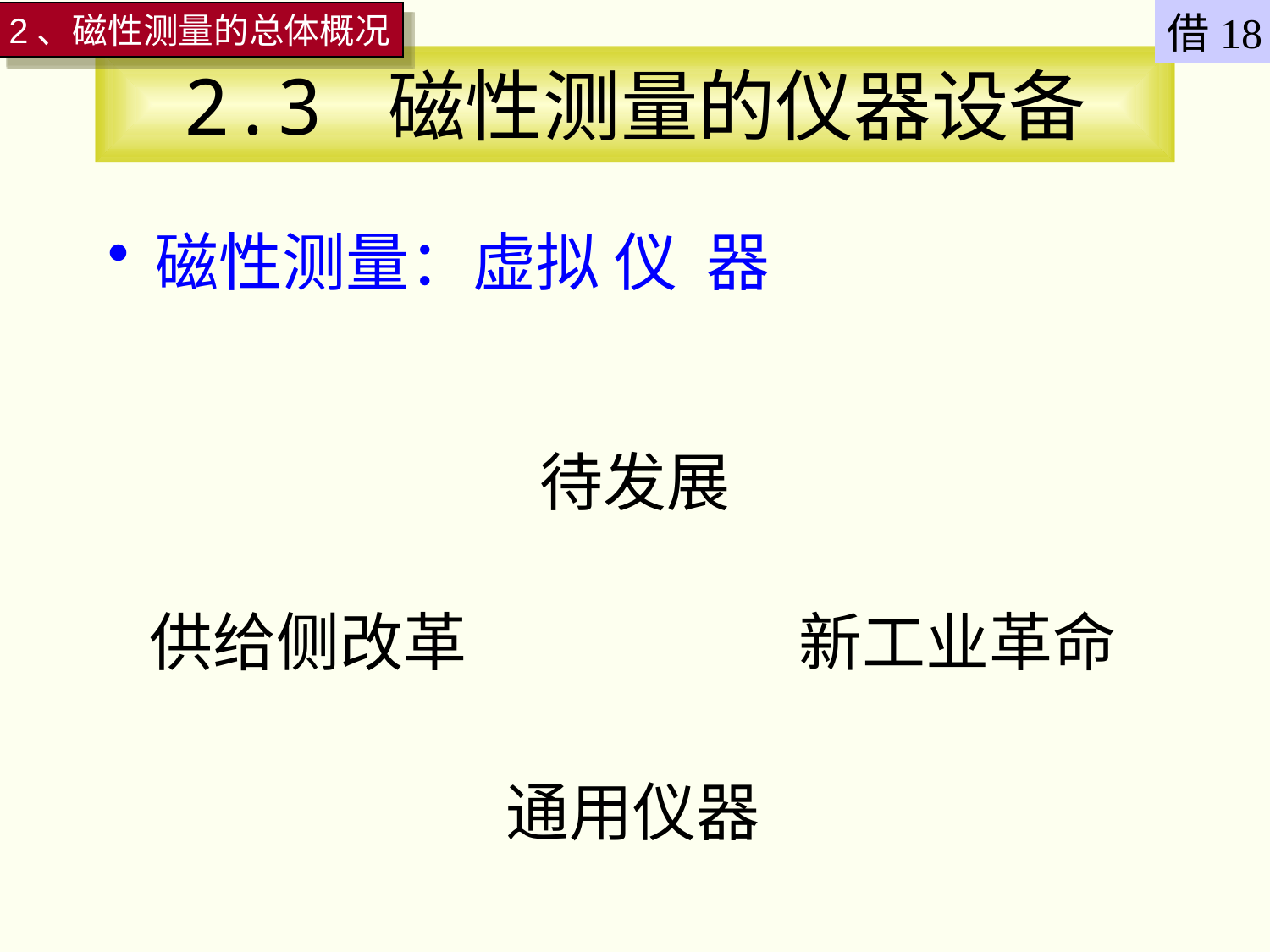

借18
2、磁性测量的总体概况
# 2.3 磁性测量的仪器设备
磁性测量：虚拟 仪  器
待发展
供给侧改革
新工业革命
通用仪器